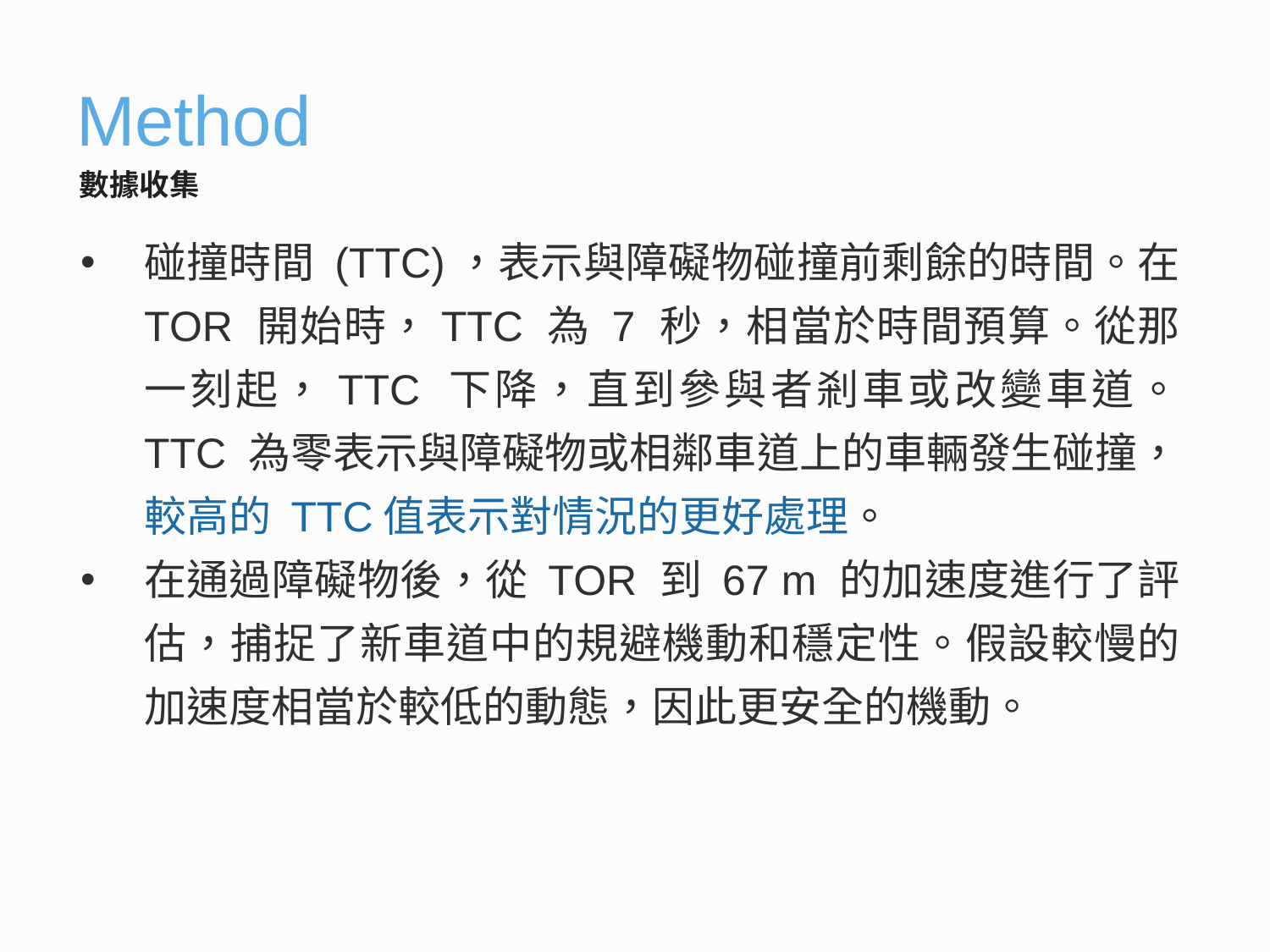

# Method
數據收集
碰撞時間 (TTC)，表示與障礙物碰撞前剩餘的時間。在 TOR 開始時，TTC 為 7 秒，相當於時間預算。從那一刻起，TTC 下降，直到參與者剎車或改變車道。 TTC 為零表示與障礙物或相鄰車道上的車輛發生碰撞，較高的 TTC值表示對情況的更好處理。
在通過障礙物後，從 TOR 到 67 m 的加速度進行了評估，捕捉了新車道中的規避機動和穩定性。假設較慢的加速度相當於較低的動態，因此更安全的機動。